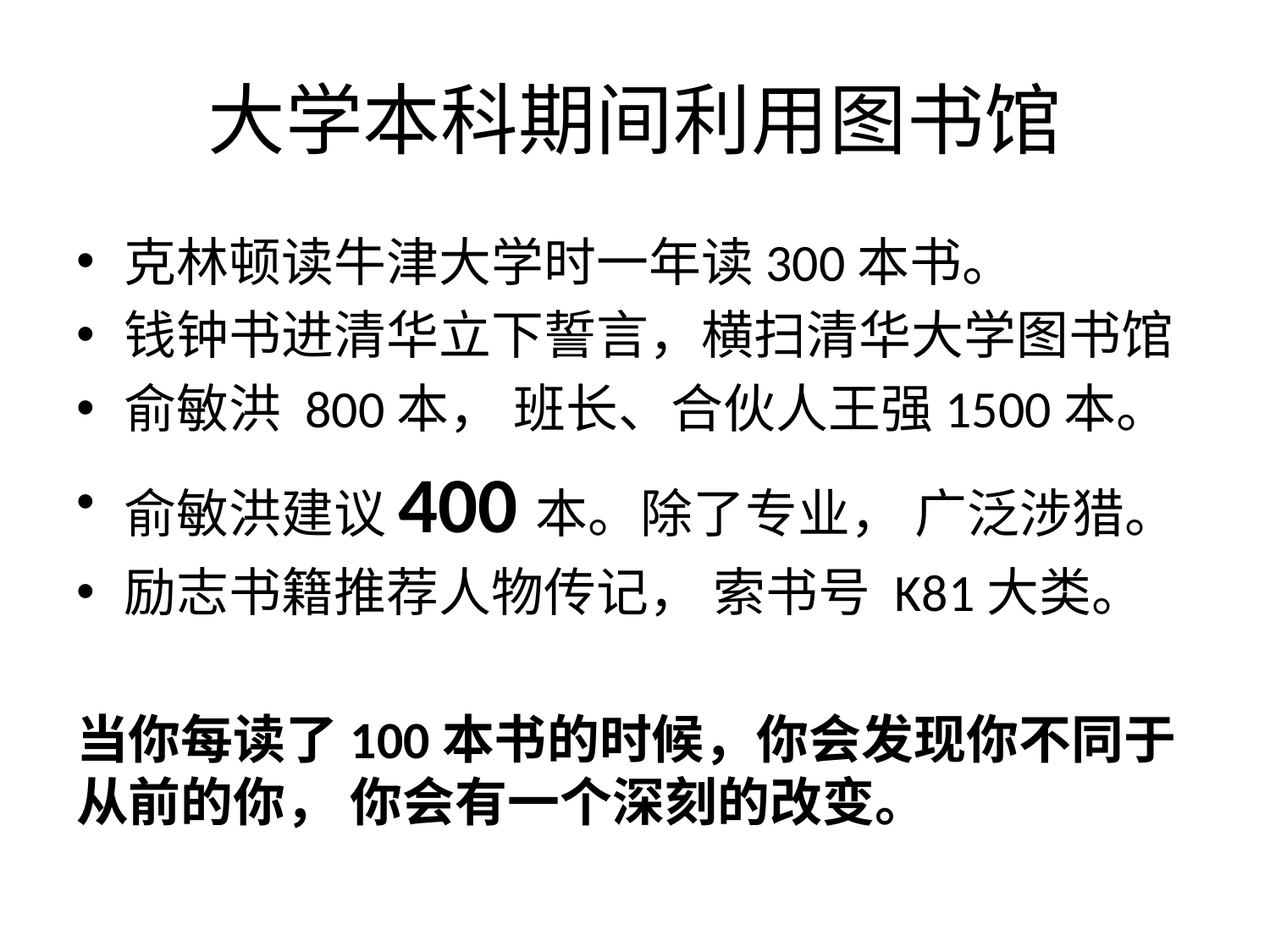

# 大学本科期间利用图书馆
克林顿读牛津大学时一年读300本书。
钱钟书进清华立下誓言，横扫清华大学图书馆
俞敏洪 800本， 班长、合伙人王强1500本。
俞敏洪建议400本。除了专业， 广泛涉猎。
励志书籍推荐人物传记， 索书号 K81大类。

当你每读了100本书的时候，你会发现你不同于从前的你， 你会有一个深刻的改变。